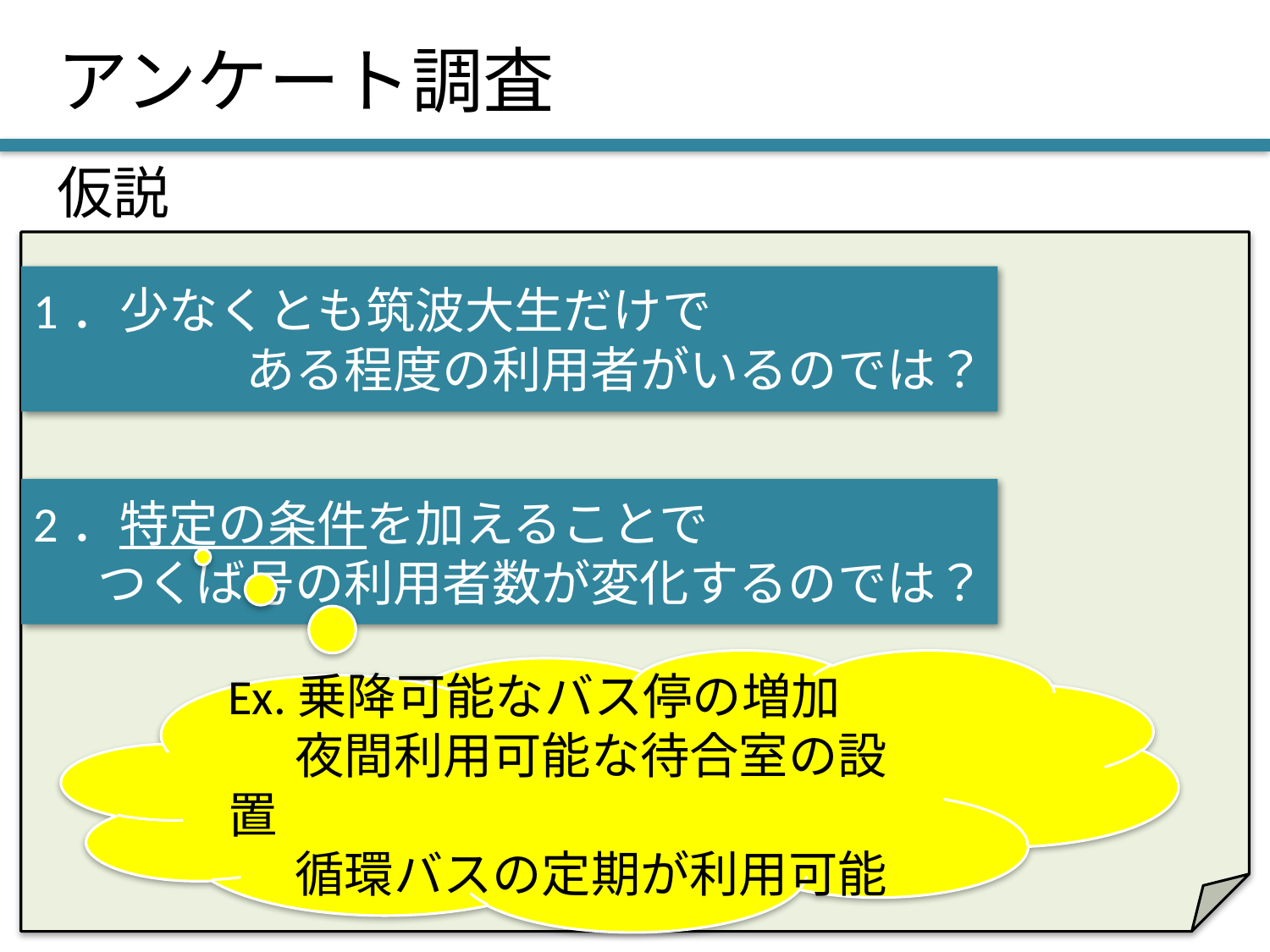

# アンケート調査

仮説

1．少なくとも筑波大生だけで
ある程度の利用者がいるのでは？
2．特定の条件を加えることで
つくば号の利用者数が変化するのでは？
Ex.乗降可能なバス停の増加
     夜間利用可能な待合室の設置
     循環バスの定期が利用可能